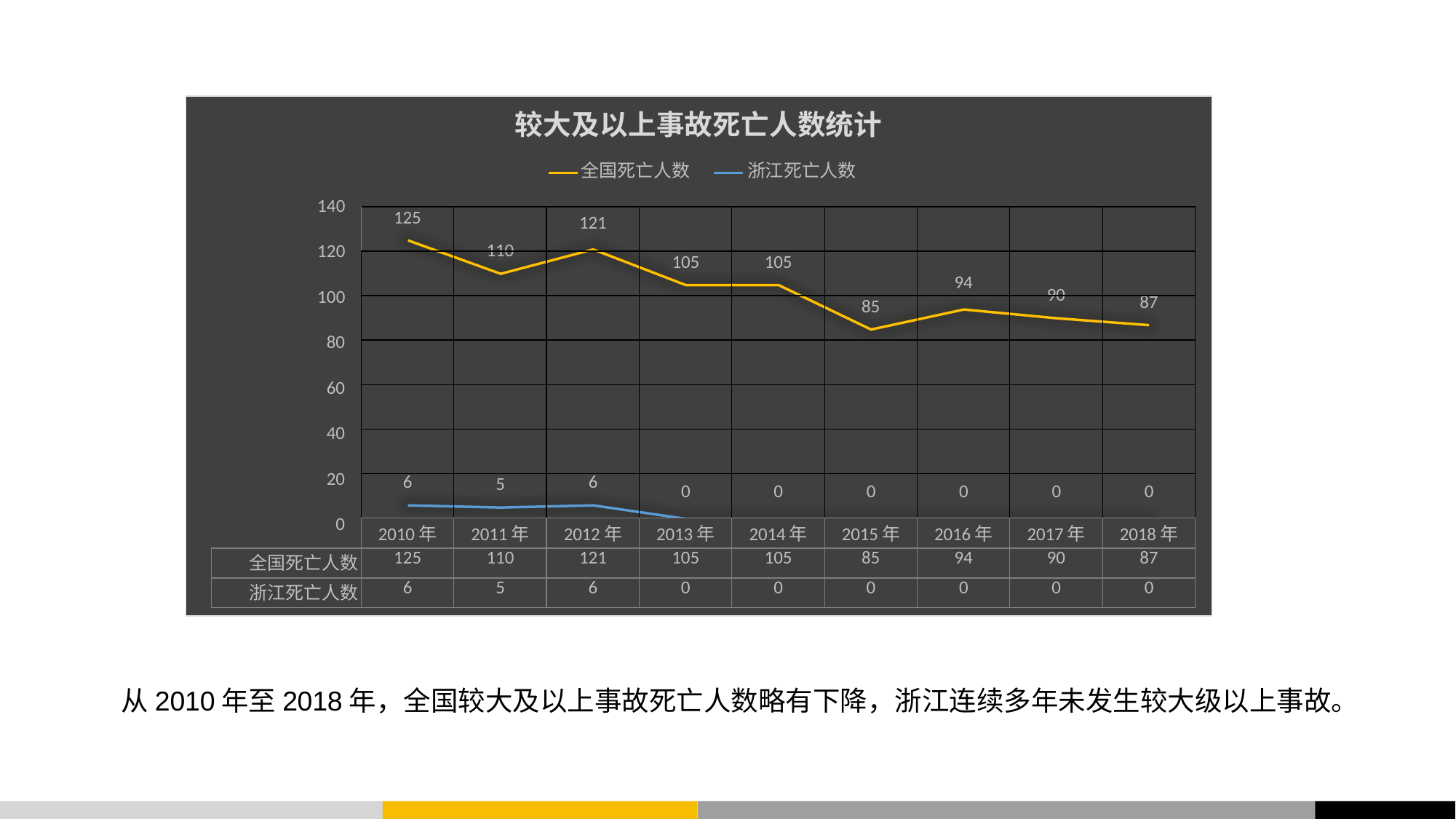

# 较大及以上事故死亡人数统计
全国死亡人数	浙江死亡人数

140

120

100

80

60

40

20

0
|  | 125 |  | 121 |  |  |  |  |  |  |
| --- | --- | --- | --- | --- | --- | --- | --- | --- | --- |
|  |  | 110 |  | 105 | 105 |  | 94 |  |  |
|  |  |  |  |  |  | 85 |  | 90 | 87 |
|  |  |  |  |  |  |  |  |  |  |
|  |  |  |  |  |  |  |  |  |  |
|  |  |  |  |  |  |  |  |  |  |
|  | 6 | 5 | 6 | 0 | 0 | 0 | 0 | 0 | 0 |
|  | 2010年 | 2011年 | 2012年 | 2013年 | 2014年 | 2015年 | 2016年 | 2017年 | 2018年 |
| 全国死亡人数 | 125 | 110 | 121 | 105 | 105 | 85 | 94 | 90 | 87 |
| 浙江死亡人数 | 6 | 5 | 6 | 0 | 0 | 0 | 0 | 0 | 0 |

从2010年至2018年，全国较大及以上事故死亡人数略有下降，浙江连续多年未发生较大级以上事故。